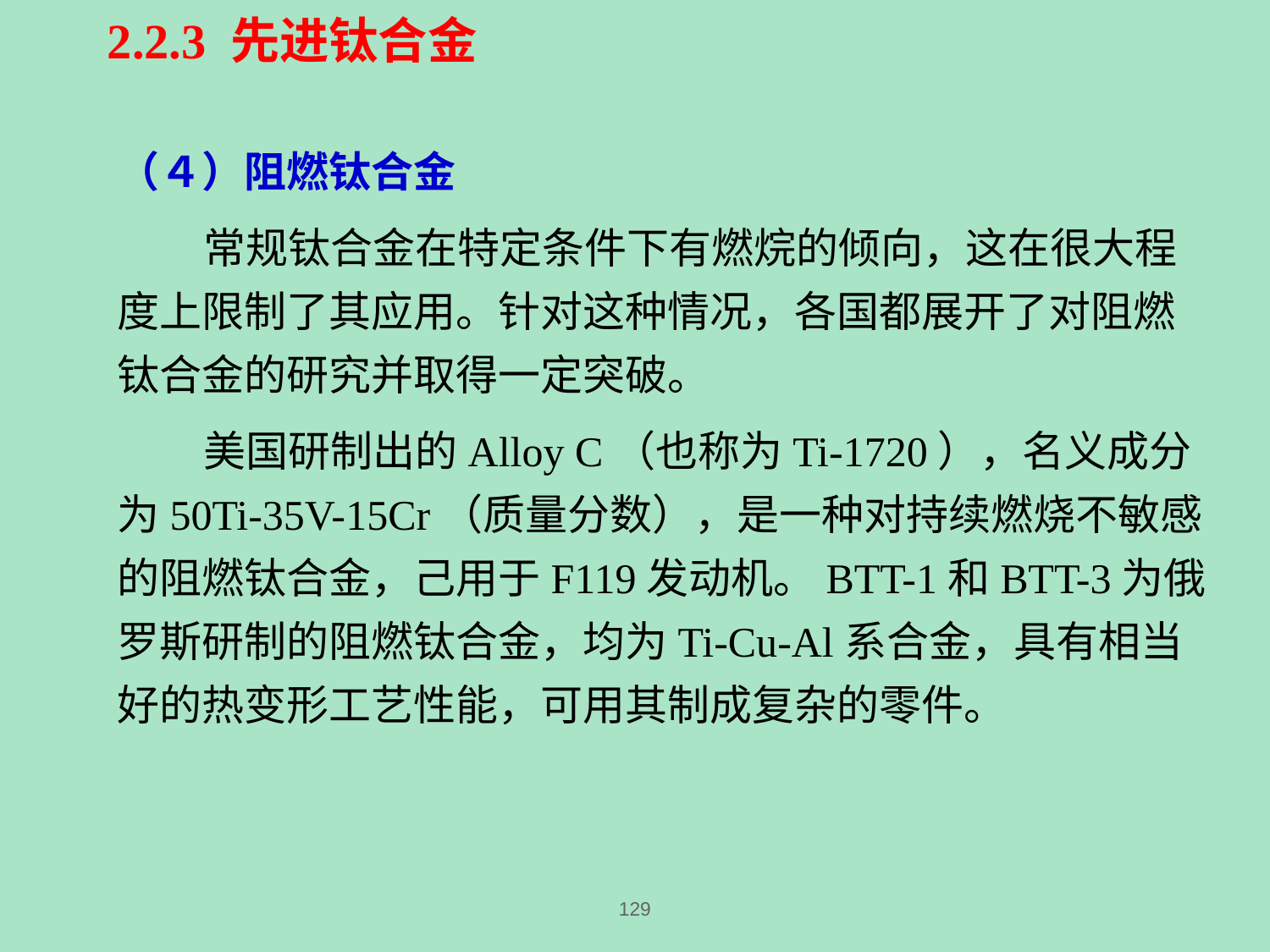

2.2.3 先进钛合金
（４）阻燃钛合金
        常规钛合金在特定条件下有燃烷的倾向，这在很大程度上限制了其应用。针对这种情况，各国都展开了对阻燃钛合金的研究并取得一定突破。
        美国研制出的Alloy C（也称为Ti-1720），名义成分为50Ti-35V-15Cr（质量分数），是一种对持续燃烧不敏感的阻燃钛合金，己用于F119发动机。BTT-1和BTT-3为俄罗斯研制的阻燃钛合金，均为Ti-Cu-Al系合金，具有相当好的热变形工艺性能，可用其制成复杂的零件。
129